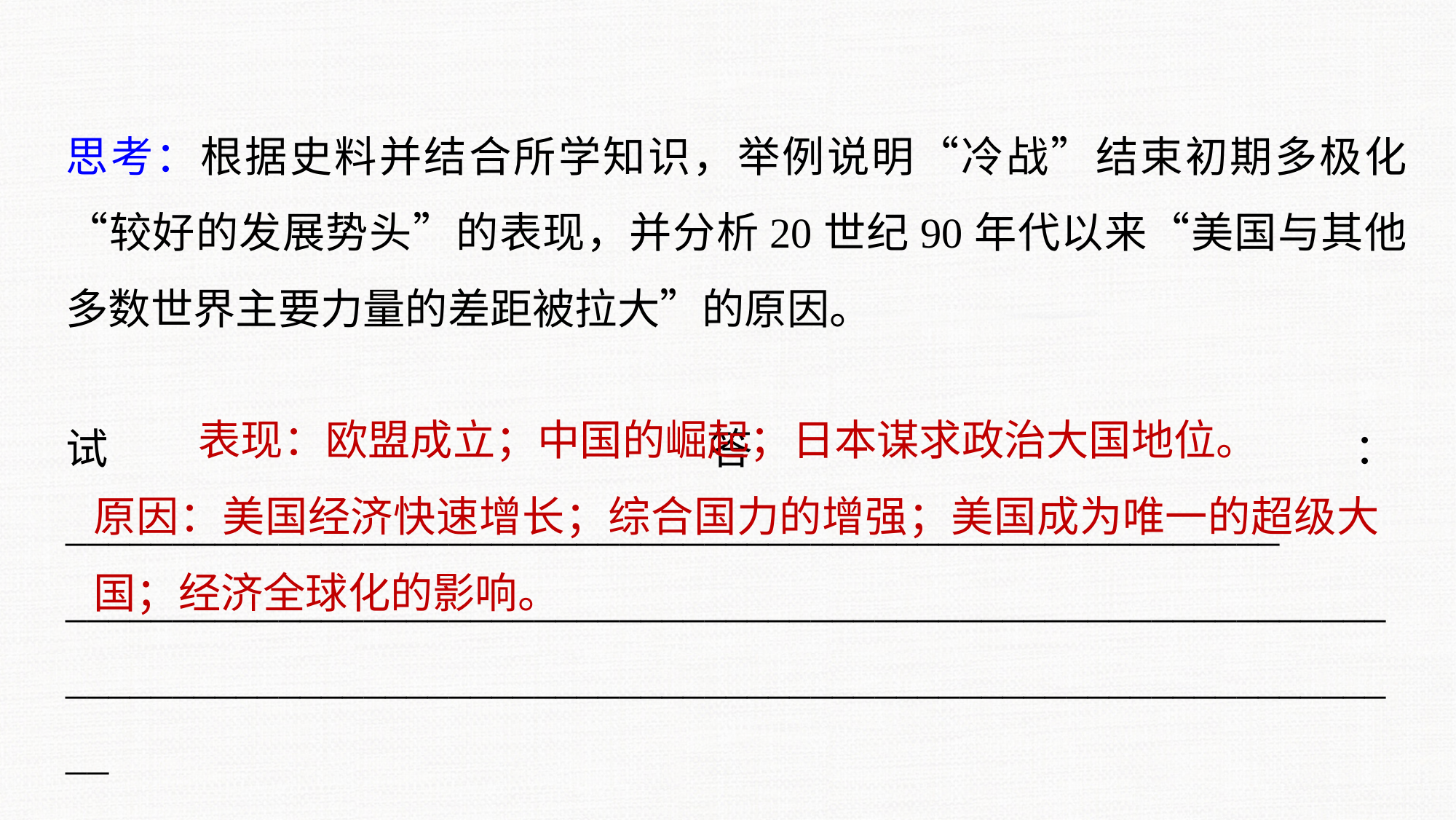

思考：根据史料并结合所学知识，举例说明“冷战”结束初期多极化“较好的发展势头”的表现，并分析20世纪90年代以来“美国与其他多数世界主要力量的差距被拉大”的原因。
          表现：欧盟成立；中国的崛起；日本谋求政治大国地位。
原因：美国经济快速增长；综合国力的增强；美国成为唯一的超级大国；经济全球化的影响。
试答：_________________________________________________________
______________________________________________________________________________________________________________________________